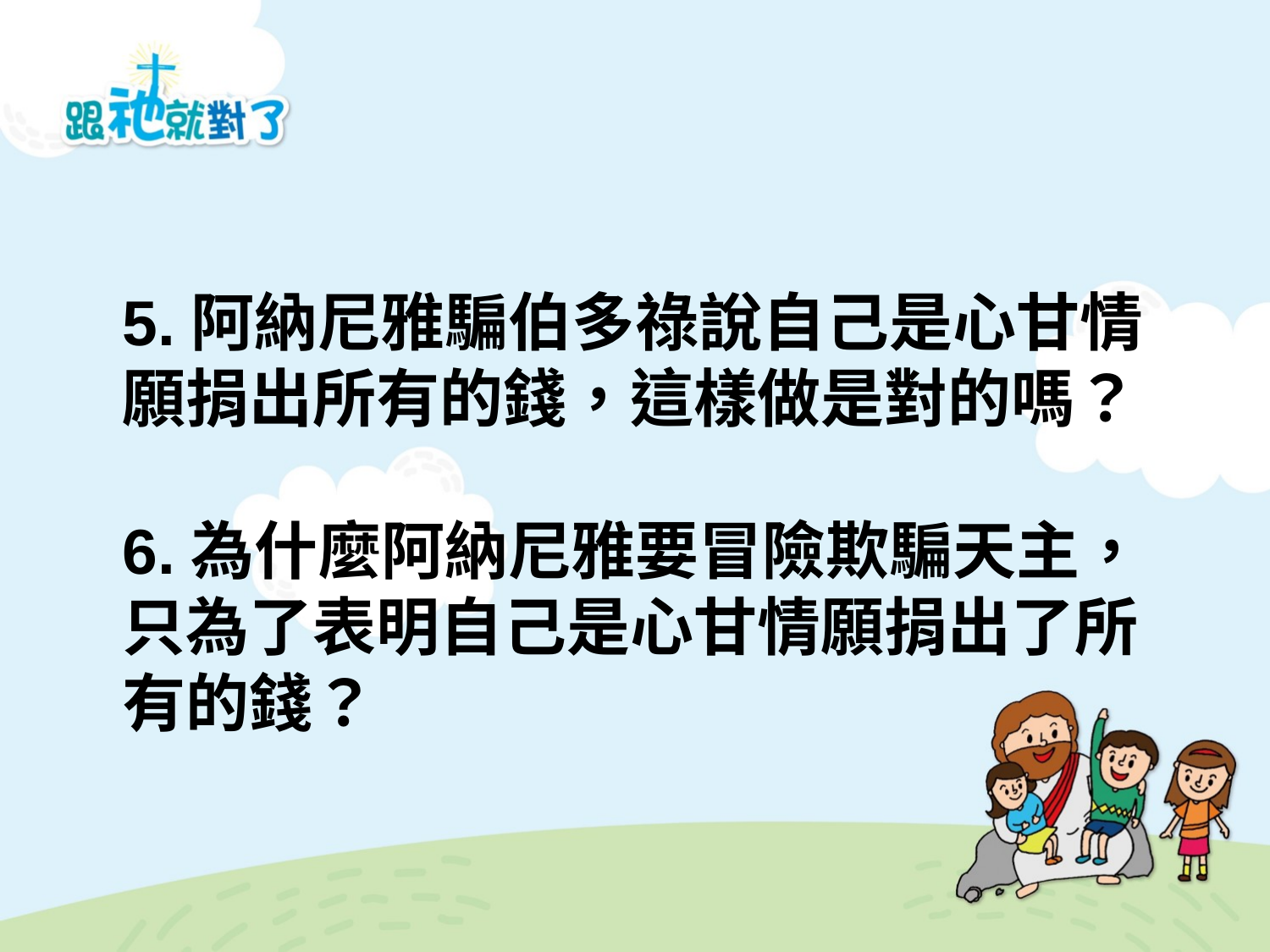

5.阿納尼雅騙伯多祿說自己是心甘情願捐出所有的錢，這樣做是對的嗎？

6.為什麼阿納尼雅要冒險欺騙天主，只為了表明自己是心甘情願捐出了所有的錢？